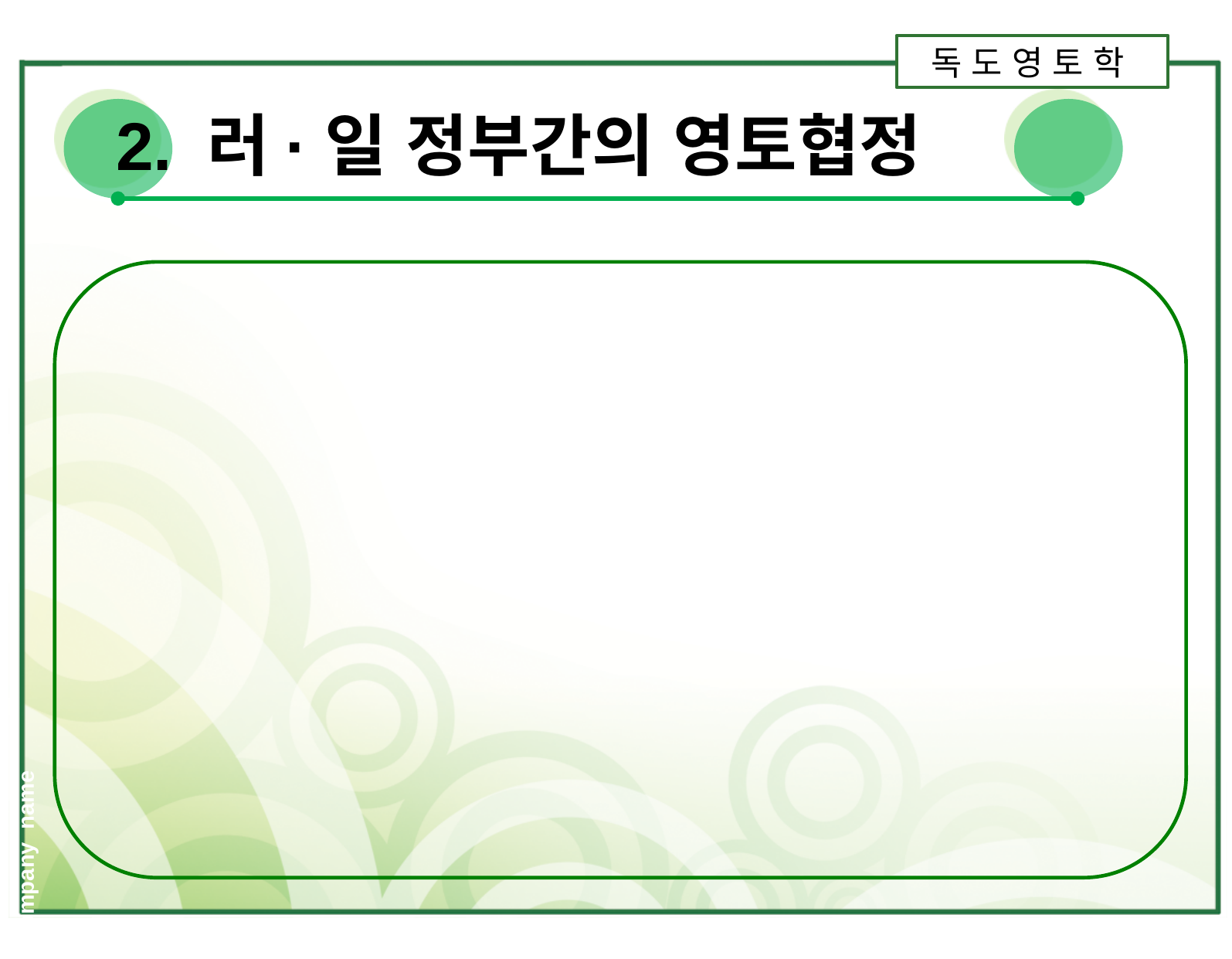

독 도 영 토 학

#
    2. 러·일 정부간의 영토협정

Company  name